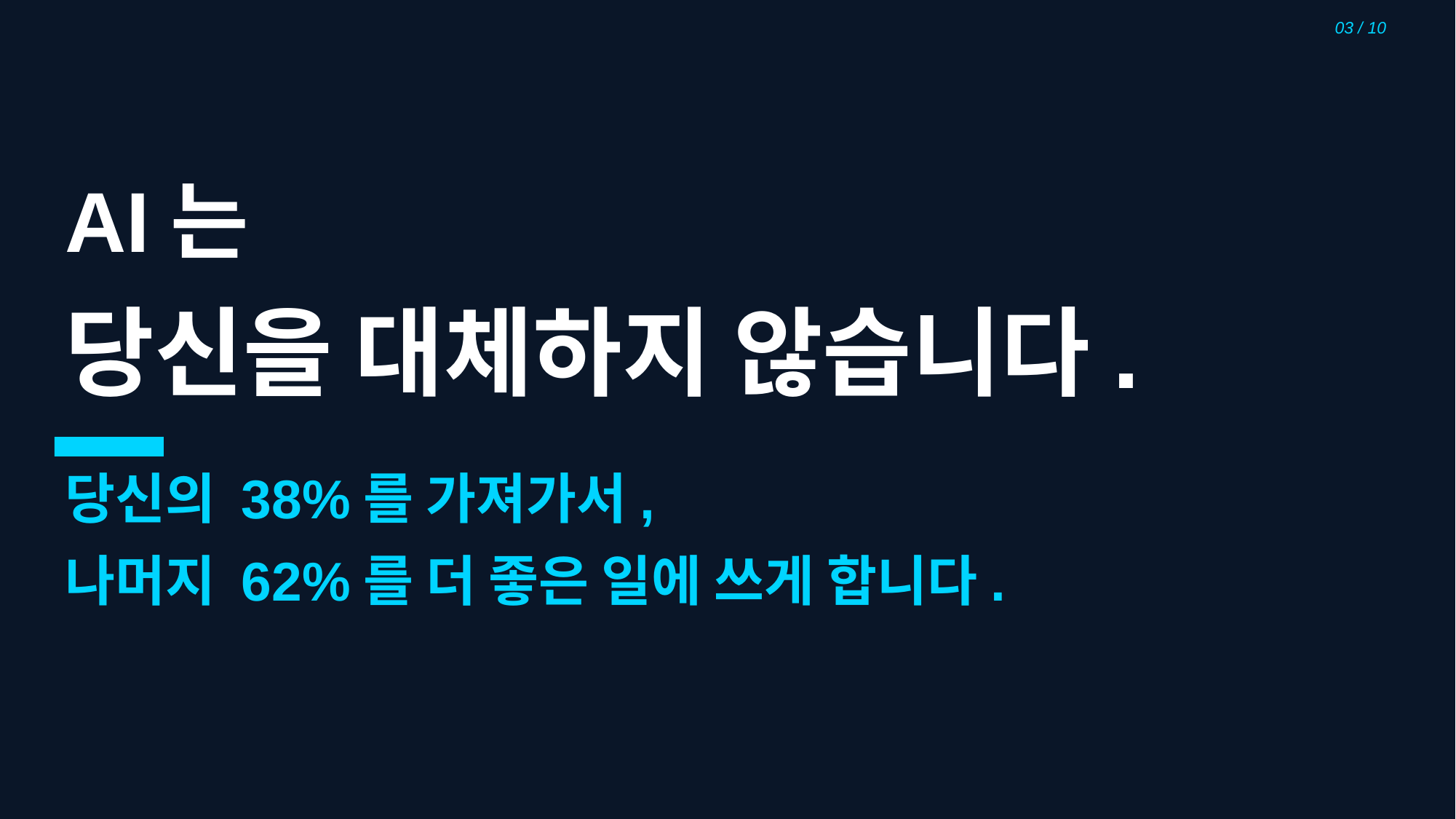

03 / 10
AI는
당신을 대체하지 않습니다.

당신의 38%를 가져가서,
나머지 62%를 더 좋은 일에 쓰게 합니다.